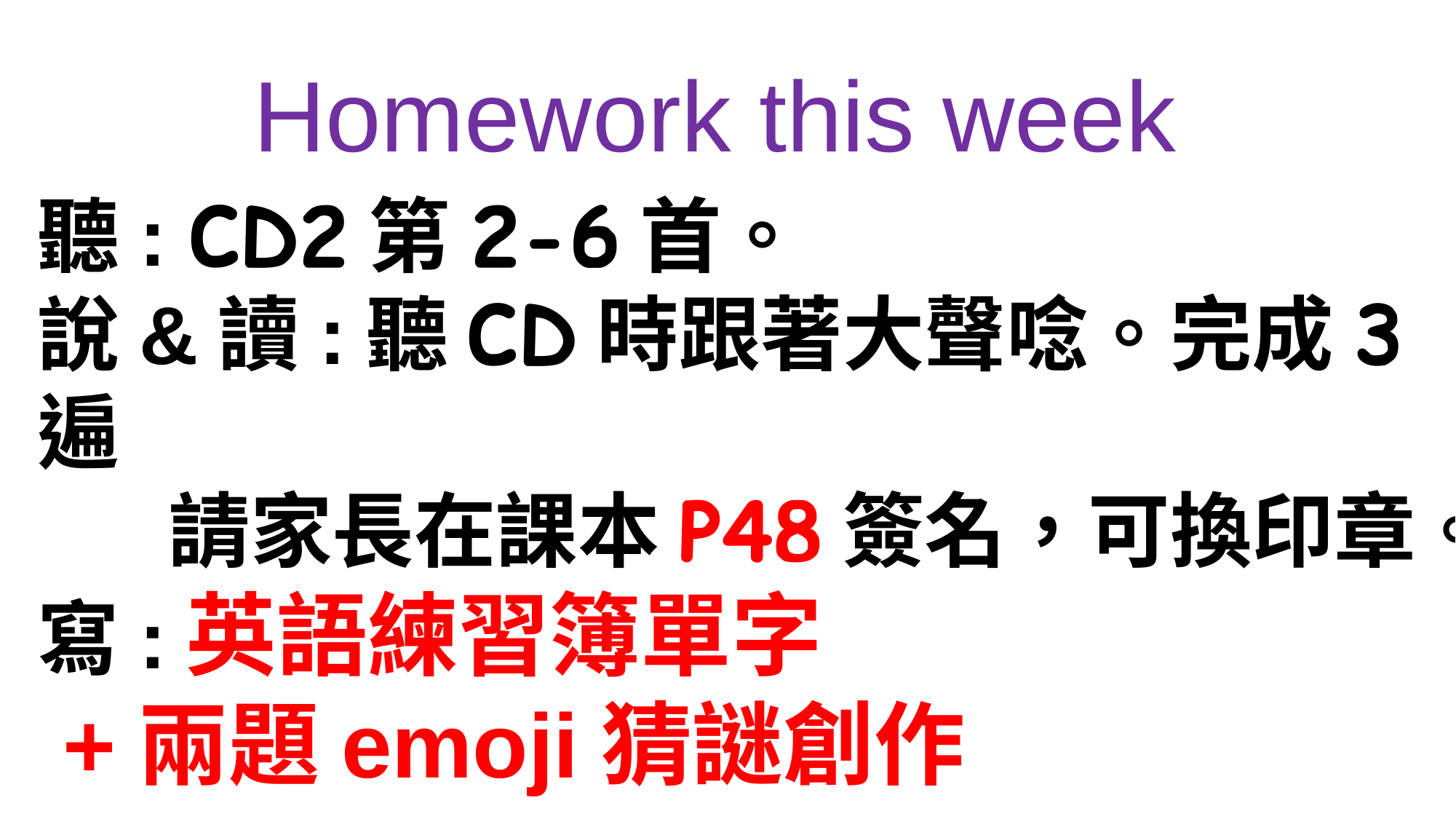

Homework this week
聽: CD2第2-6首。
說&讀:聽CD時跟著大聲唸。完成3遍
      請家長在課本P48簽名，可換印章。
寫:英語練習簿單字
 +兩題emoji猜謎創作